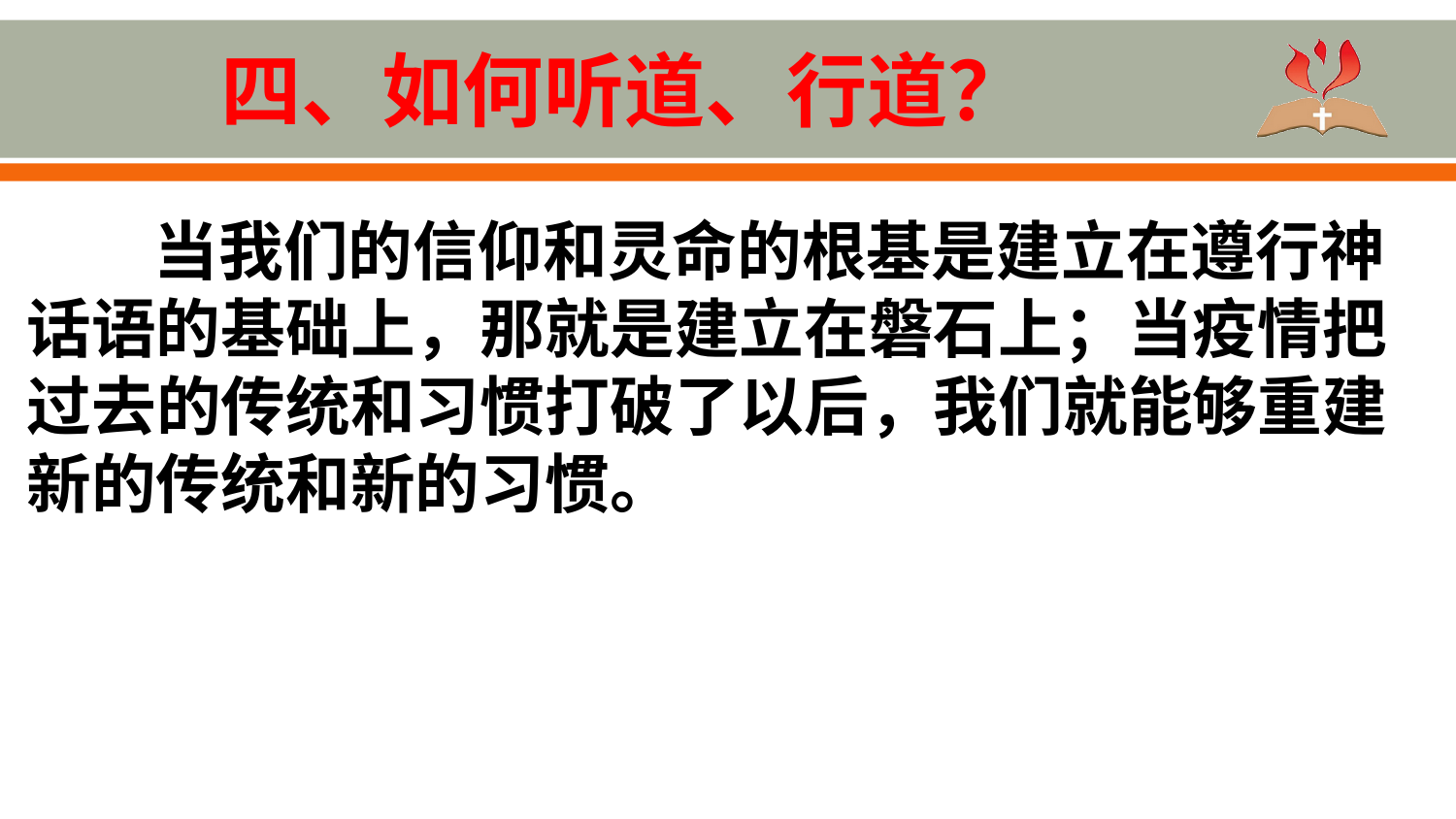

# 四、如何听道、行道？
当我们的信仰和灵命的根基是建立在遵行神话语的基础上，那就是建立在磐石上；当疫情把过去的传统和习惯打破了以后，我们就能够重建新的传统和新的习惯。

36